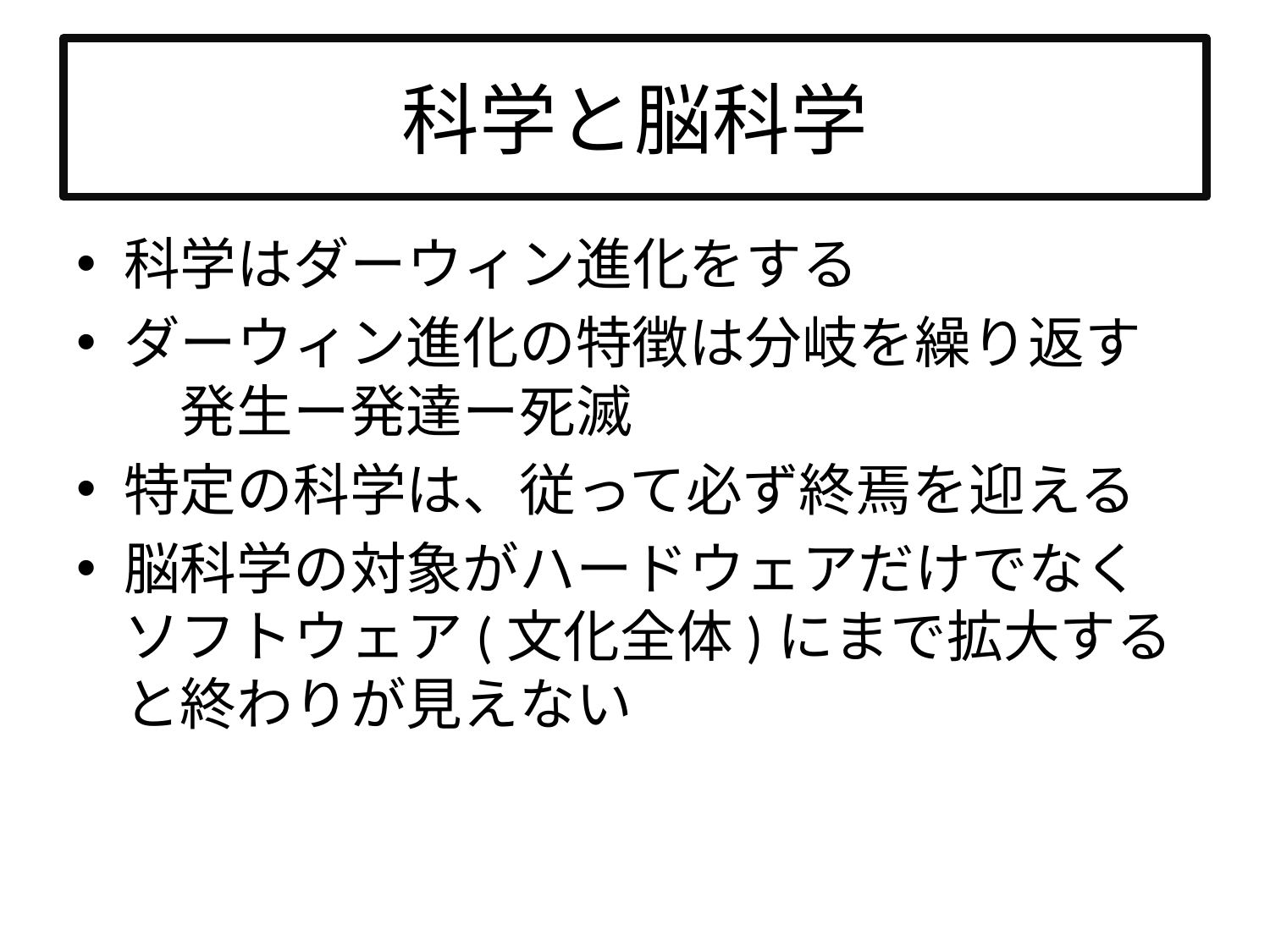

# 科学と脳科学
科学はダーウィン進化をする
ダーウィン進化の特徴は分岐を繰り返す　発生ー発達ー死滅
特定の科学は、従って必ず終焉を迎える
脳科学の対象がハードウェアだけでなくソフトウェア(文化全体)にまで拡大すると終わりが見えない